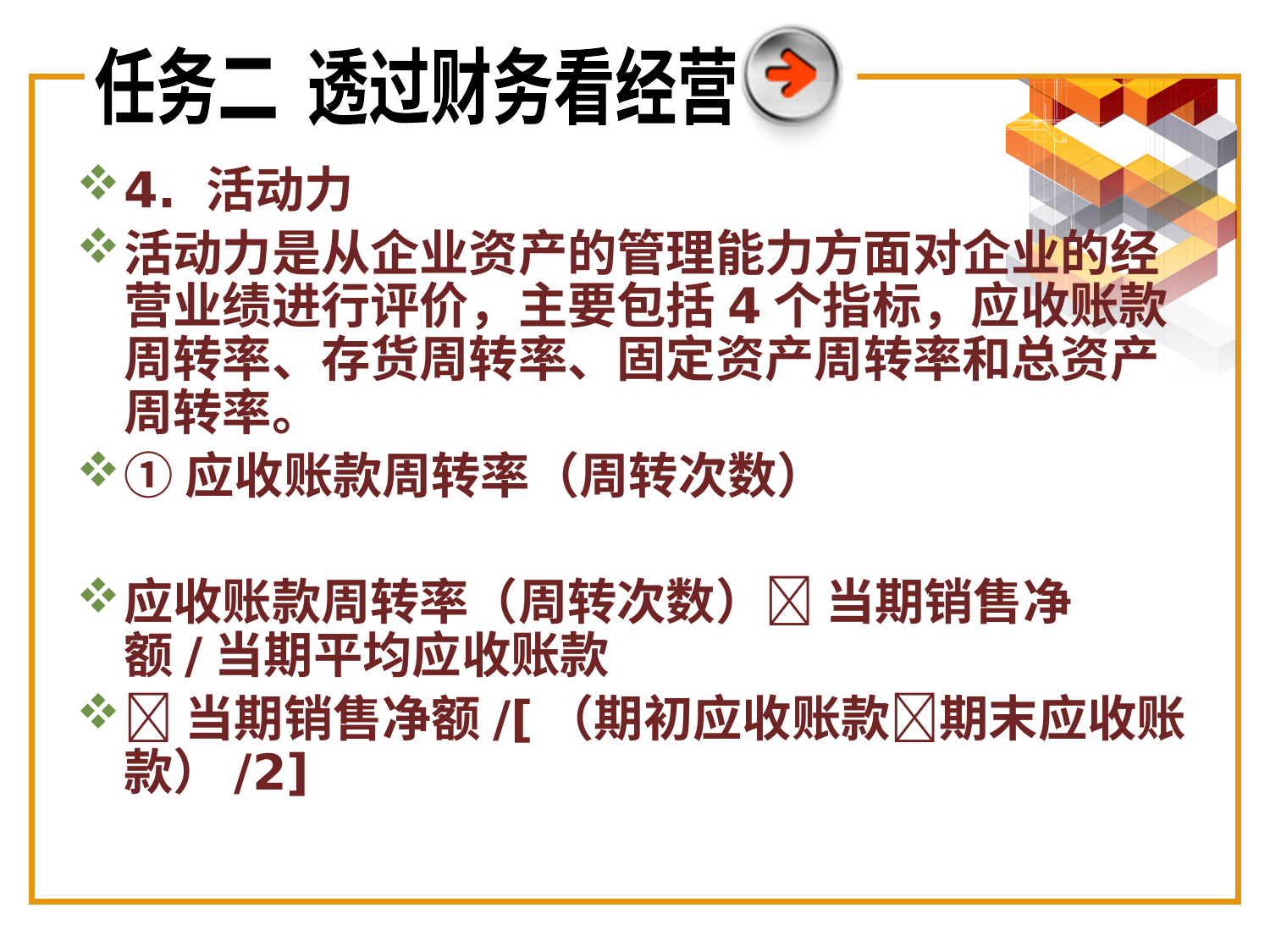

任务二  透过财务看经营
4. 活动力
活动力是从企业资产的管理能力方面对企业的经营业绩进行评价，主要包括4个指标，应收账款周转率、存货周转率、固定资产周转率和总资产周转率。
①应收账款周转率（周转次数）

应收账款周转率（周转次数）= 当期销售净额/当期平均应收账款
=当期销售净额/[（期初应收账款+期末应收账款）/2]